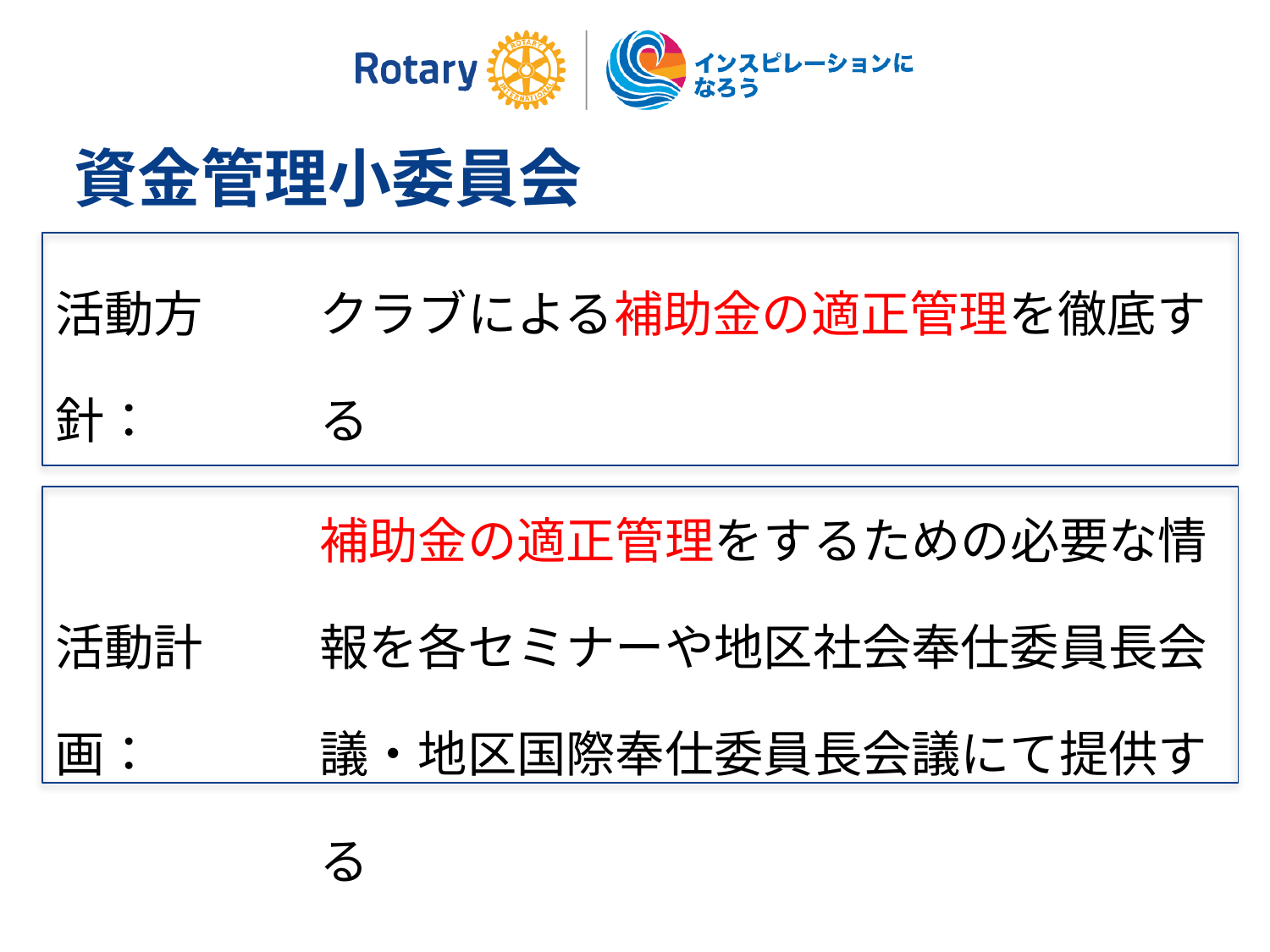

資金管理小委員会
| 活動方針： | クラブによる補助金の適正管理を徹底する |
| --- | --- |
| 活動計画： | 補助金の適正管理をするための必要な情報を各セミナーや地区社会奉仕委員長会議・地区国際奉仕委員長会議にて提供する |